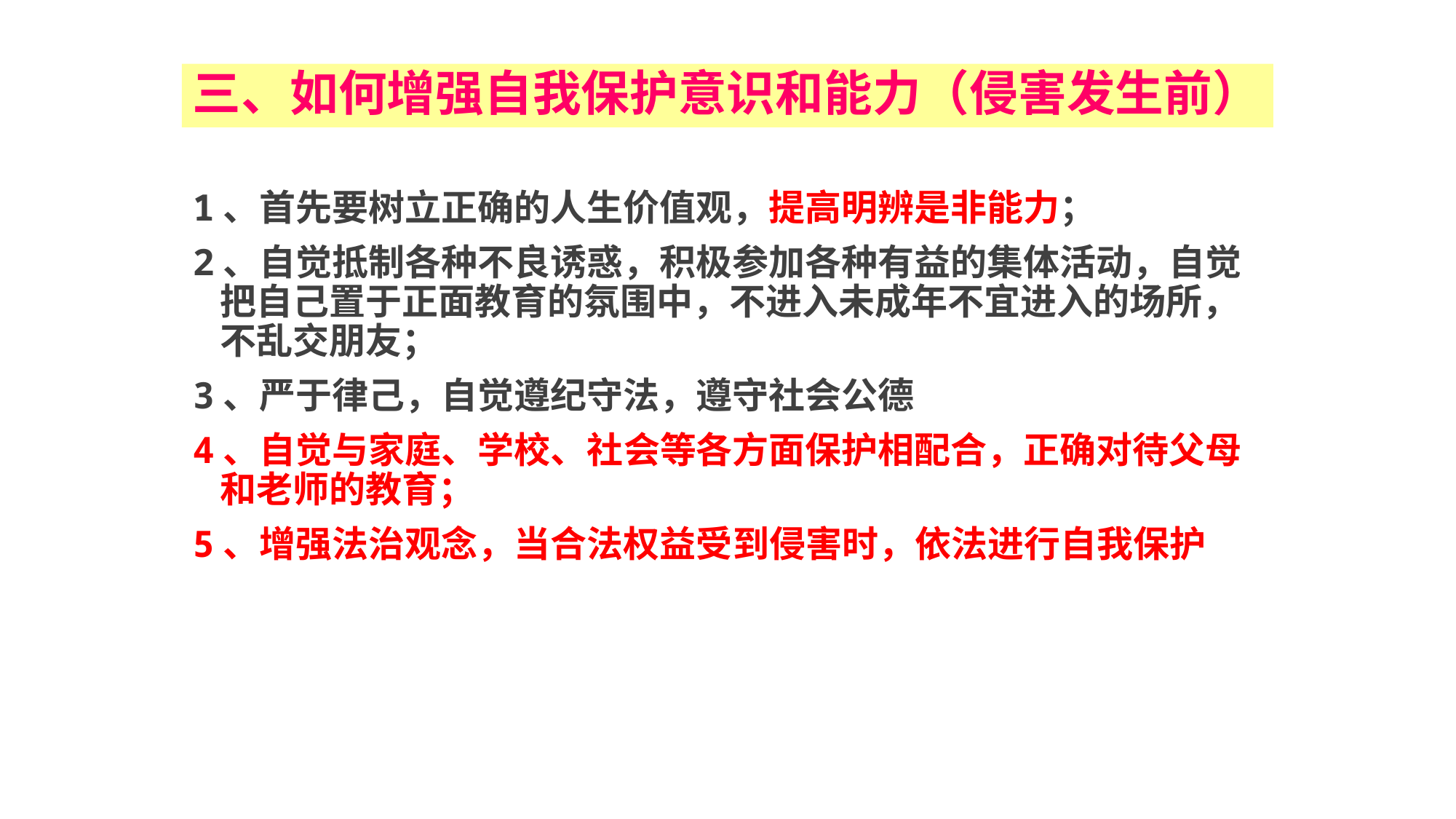

# 三、如何增强自我保护意识和能力（侵害发生前）

1、首先要树立正确的人生价值观，提高明辨是非能力；
2、自觉抵制各种不良诱惑，积极参加各种有益的集体活动，自觉把自己置于正面教育的氛围中，不进入未成年不宜进入的场所，不乱交朋友；
3、严于律己，自觉遵纪守法，遵守社会公德
4、自觉与家庭、学校、社会等各方面保护相配合，正确对待父母和老师的教育；
5、增强法治观念，当合法权益受到侵害时，依法进行自我保护